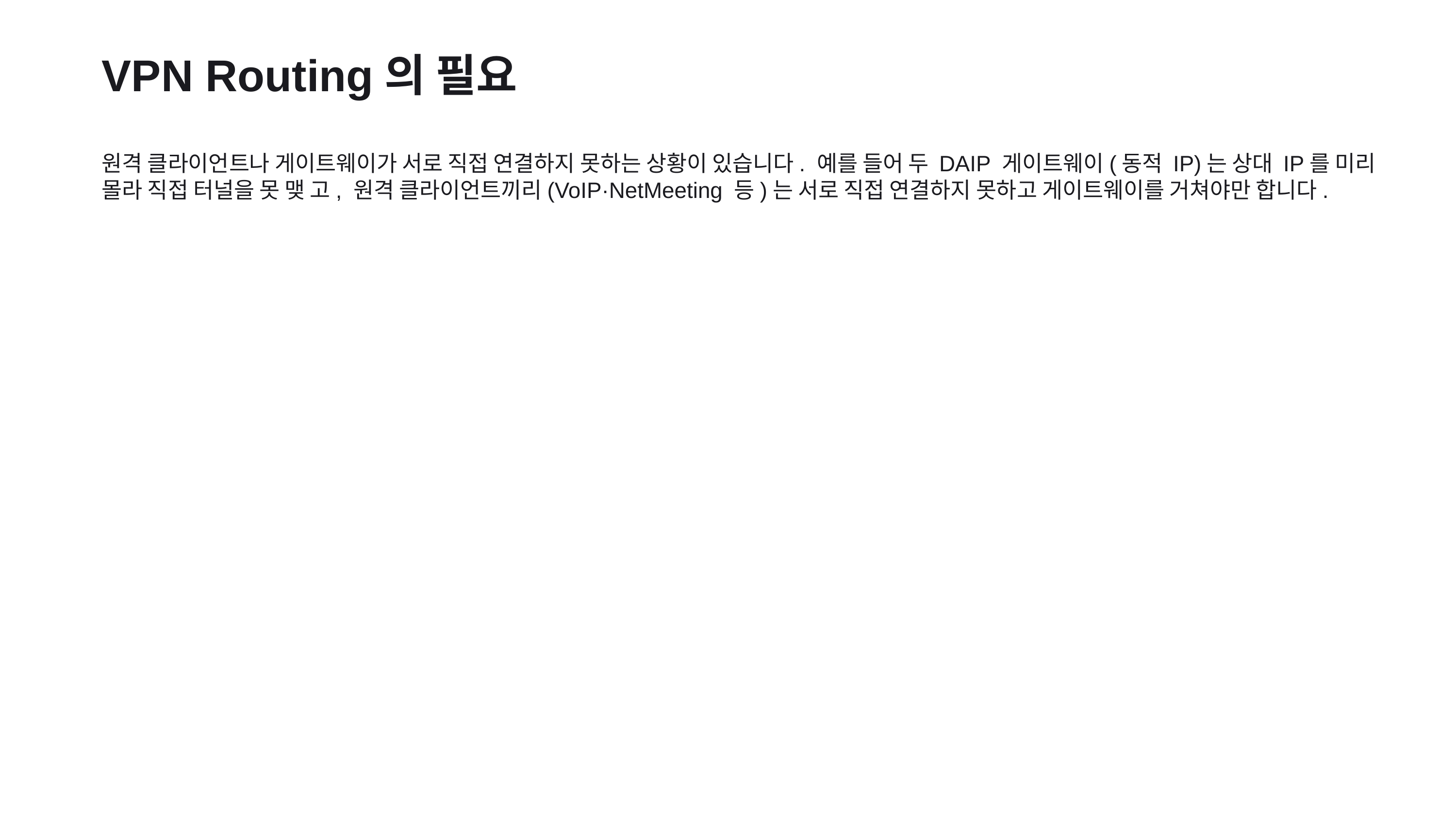

VPN Routing의 필요
원격 클라이언트나 게이트웨이가 서로 직접 연결하지 못하는 상황이 있습니다. 예를 들어 두 DAIP 게이트웨이(동적 IP)는 상대 IP를 미리 몰라 직접 터널을 못 맺 고, 원격 클라이언트끼리(VoIP·NetMeeting 등)는 서로 직접 연결하지 못하고 게이트웨이를 거쳐야만 합니다.